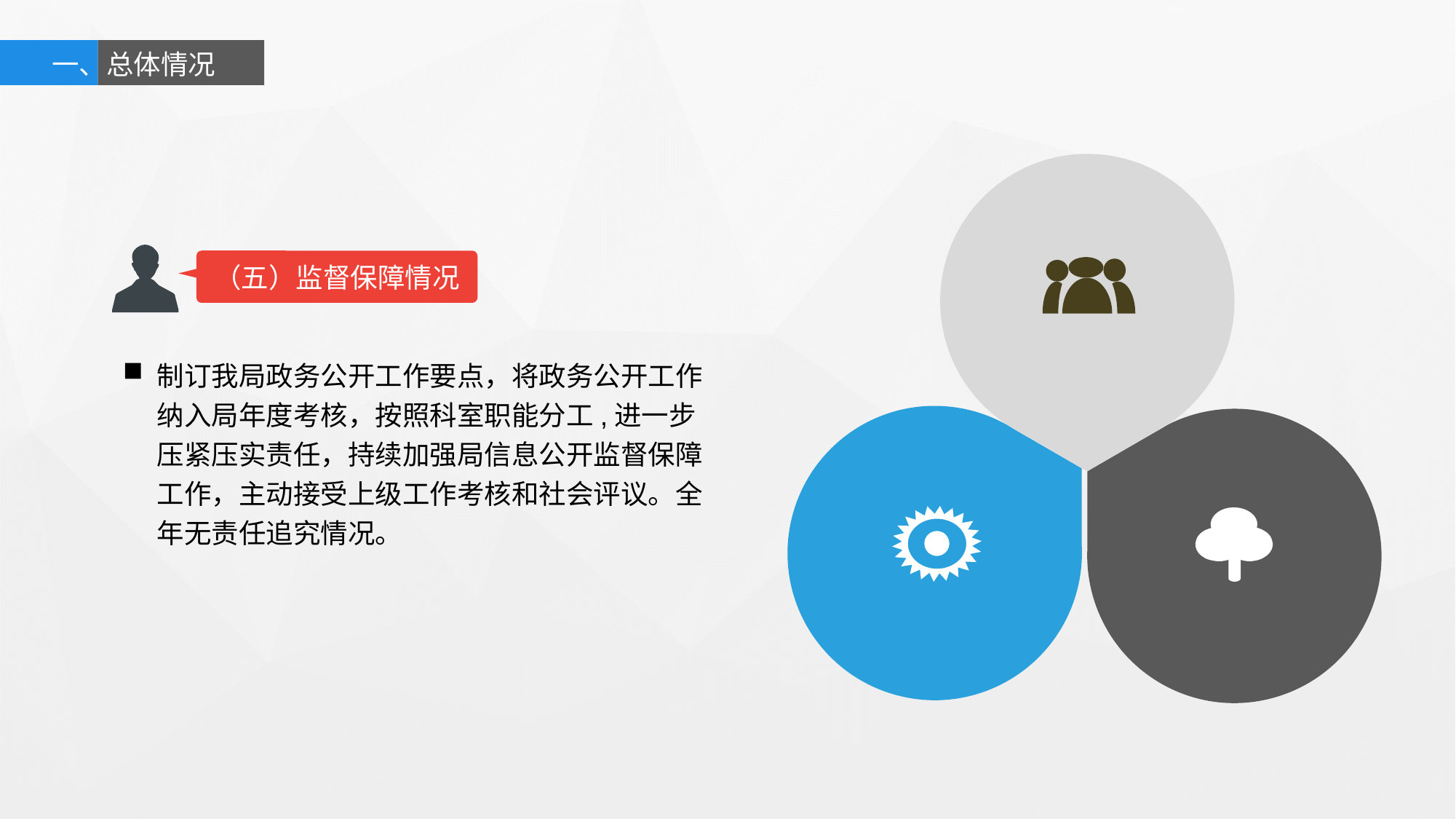

一、总体情况

（五）监督保障情况

制订我局政务公开工作要点，将政务公开工作纳入局年度考核，按照科室职能分工,进一步压紧压实责任，持续加强局信息公开监督保障工作，主动接受上级工作考核和社会评议。全年无责任追究情况。